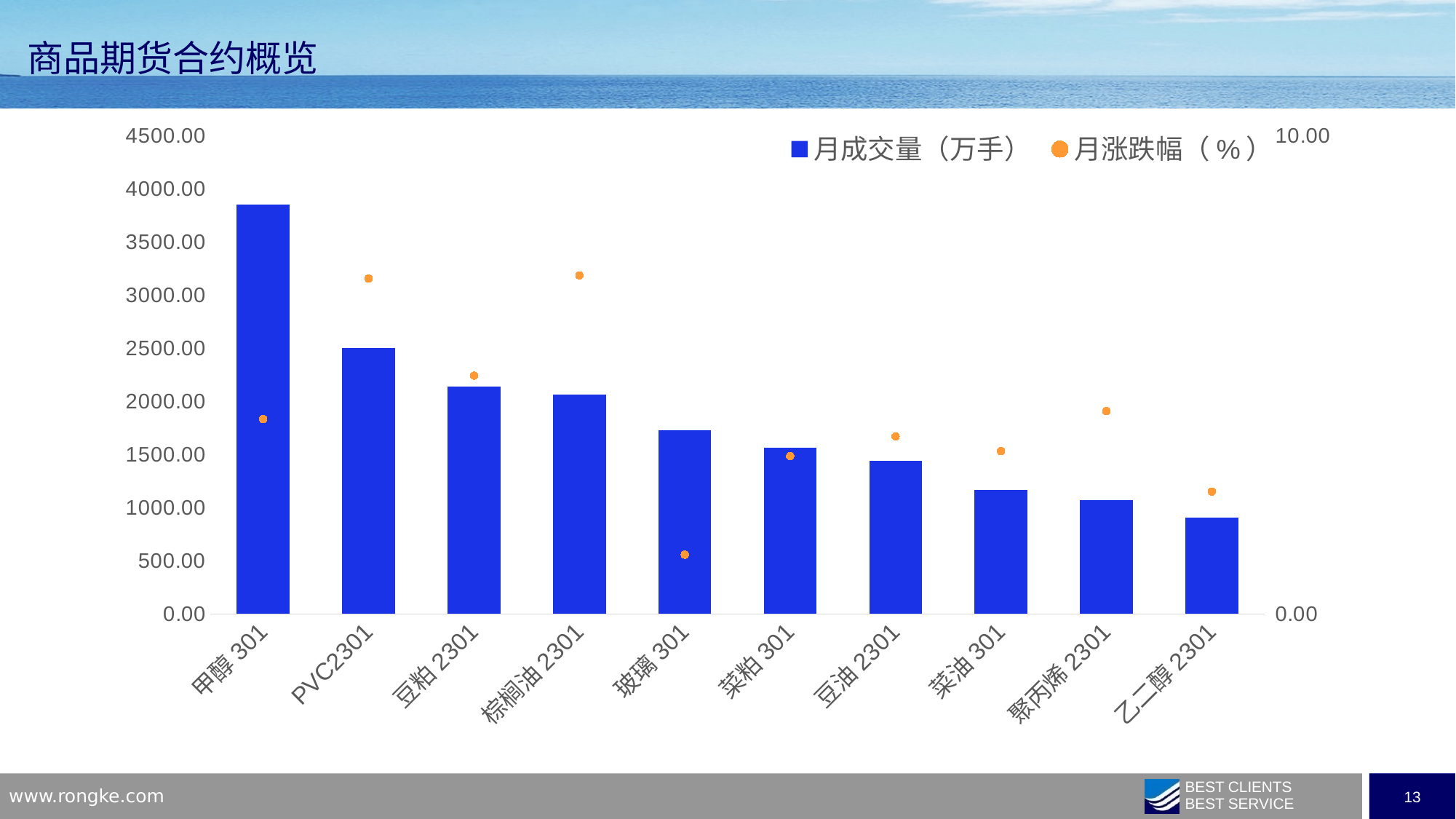

商品期货合约概览

### Chart

| Category | 月成交量（万手） | 月涨跌幅（%） |
|---|---|---|
| 甲醇301 | 3847.7704 | 4.0751 |
| PVC2301 | 2502.1865 | 7.0131 |
| 豆粕2301 | 2140.6117 | 4.9828 |
| 棕榈油2301 | 2066.6041 | 7.0765 |
| 玻璃301 | 1728.3117 | 1.24 |
| 菜粕301 | 1561.4161 | 3.2986 |
| 豆油2301 | 1441.1714 | 3.7118 |
| 菜油301 | 1170.2649 | 3.4044 |
| 聚丙烯2301 | 1068.5732 | 4.2427 |
| 乙二醇2301 | 907.8991 | 2.5594 |